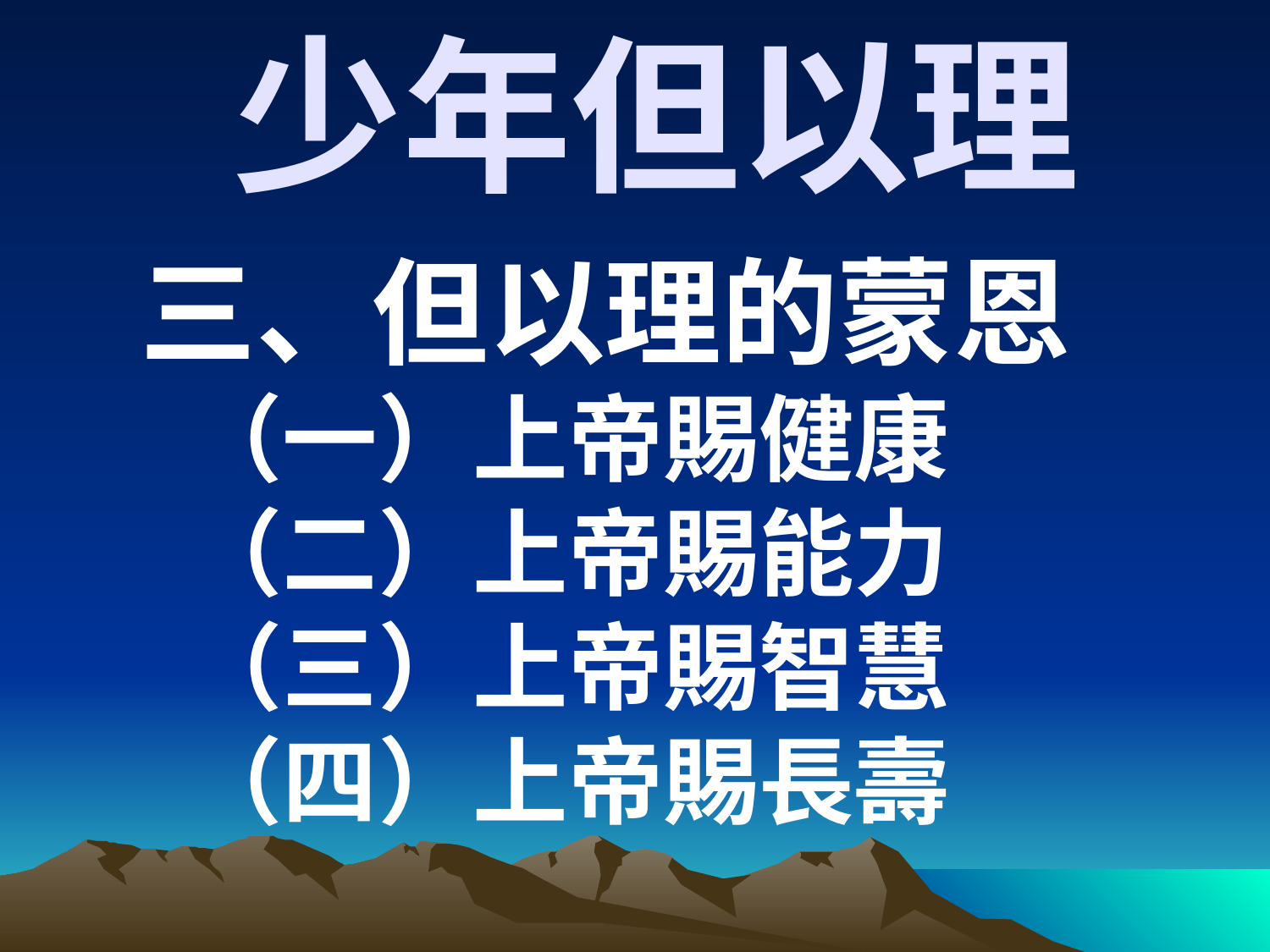

# 少年但以理
三、但以理的蒙恩      	（一）上帝賜健康 		（二）上帝賜能力 		（三）上帝賜智慧		（四）上帝賜長壽